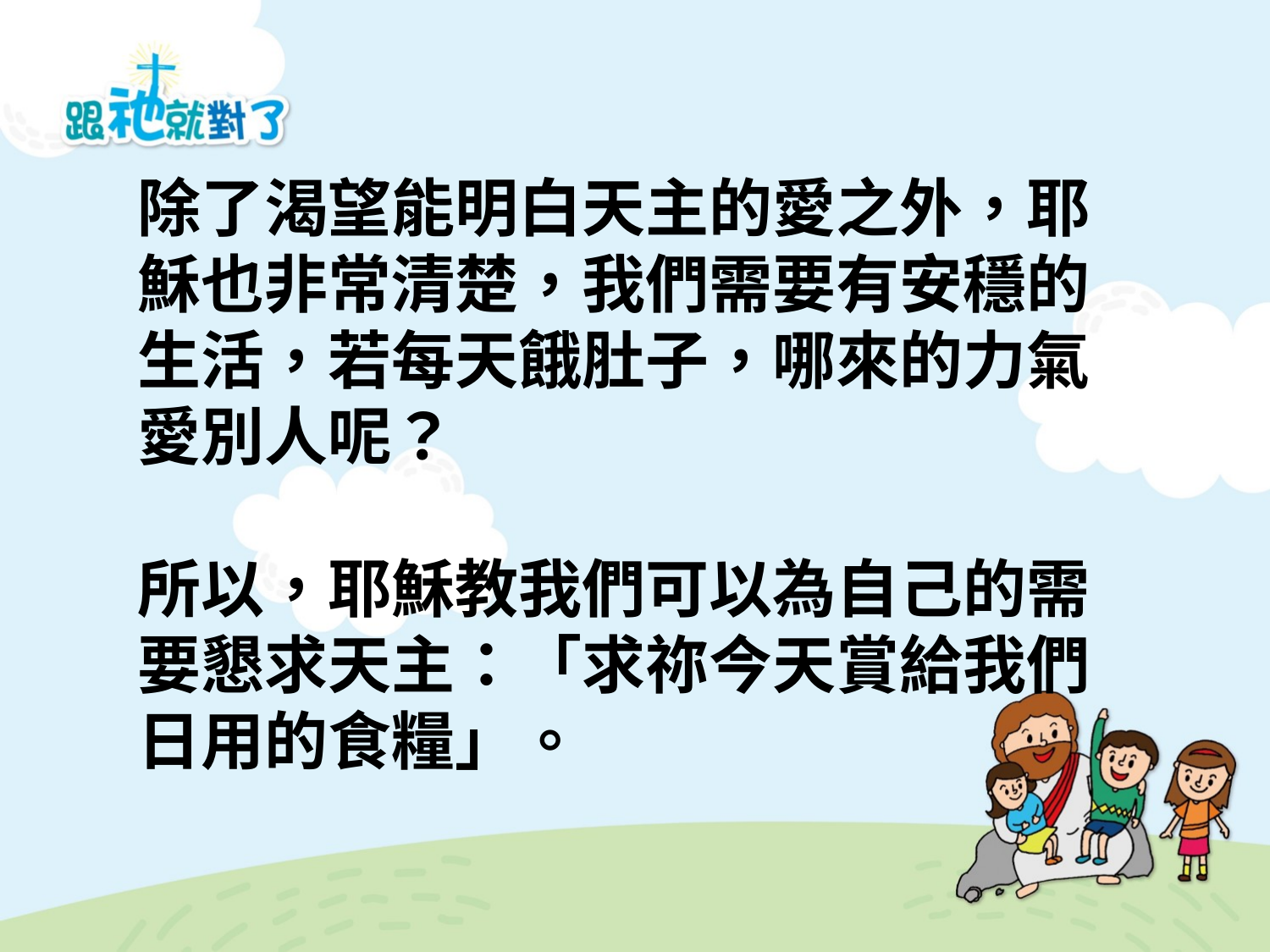

除了渴望能明白天主的愛之外，耶穌也非常清楚，我們需要有安穩的生活，若每天餓肚子，哪來的力氣愛別人呢？

所以，耶穌教我們可以為自己的需要懇求天主：「求祢今天賞給我們日用的食糧」。